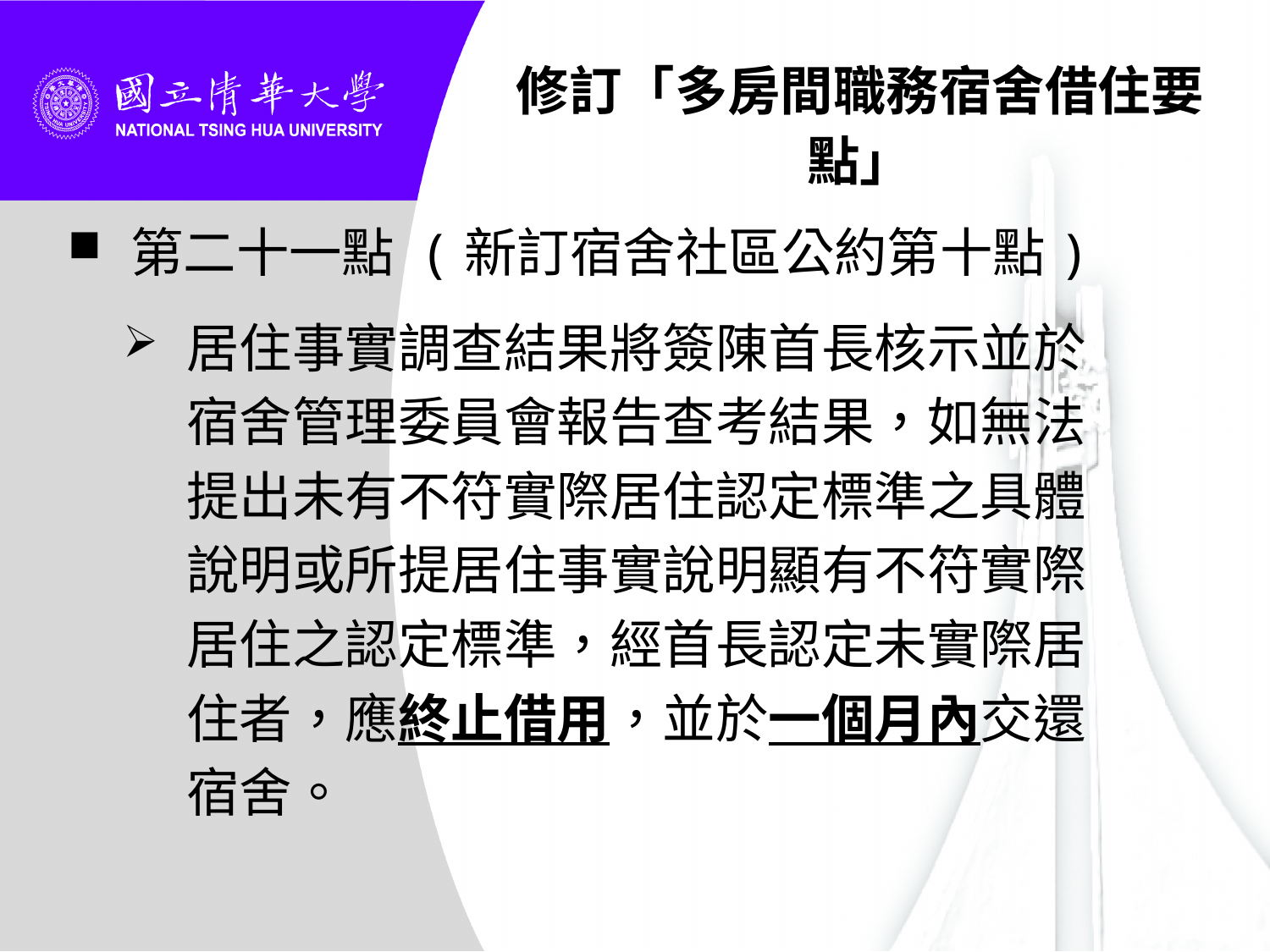

修訂「多房間職務宿舍借住要點」
第二十一點 (新訂宿舍社區公約第十點)
居住事實調查結果將簽陳首長核示並於宿舍管理委員會報告查考結果，如無法提出未有不符實際居住認定標準之具體說明或所提居住事實說明顯有不符實際居住之認定標準，經首長認定未實際居住者，應終止借用，並於一個月內交還宿舍。